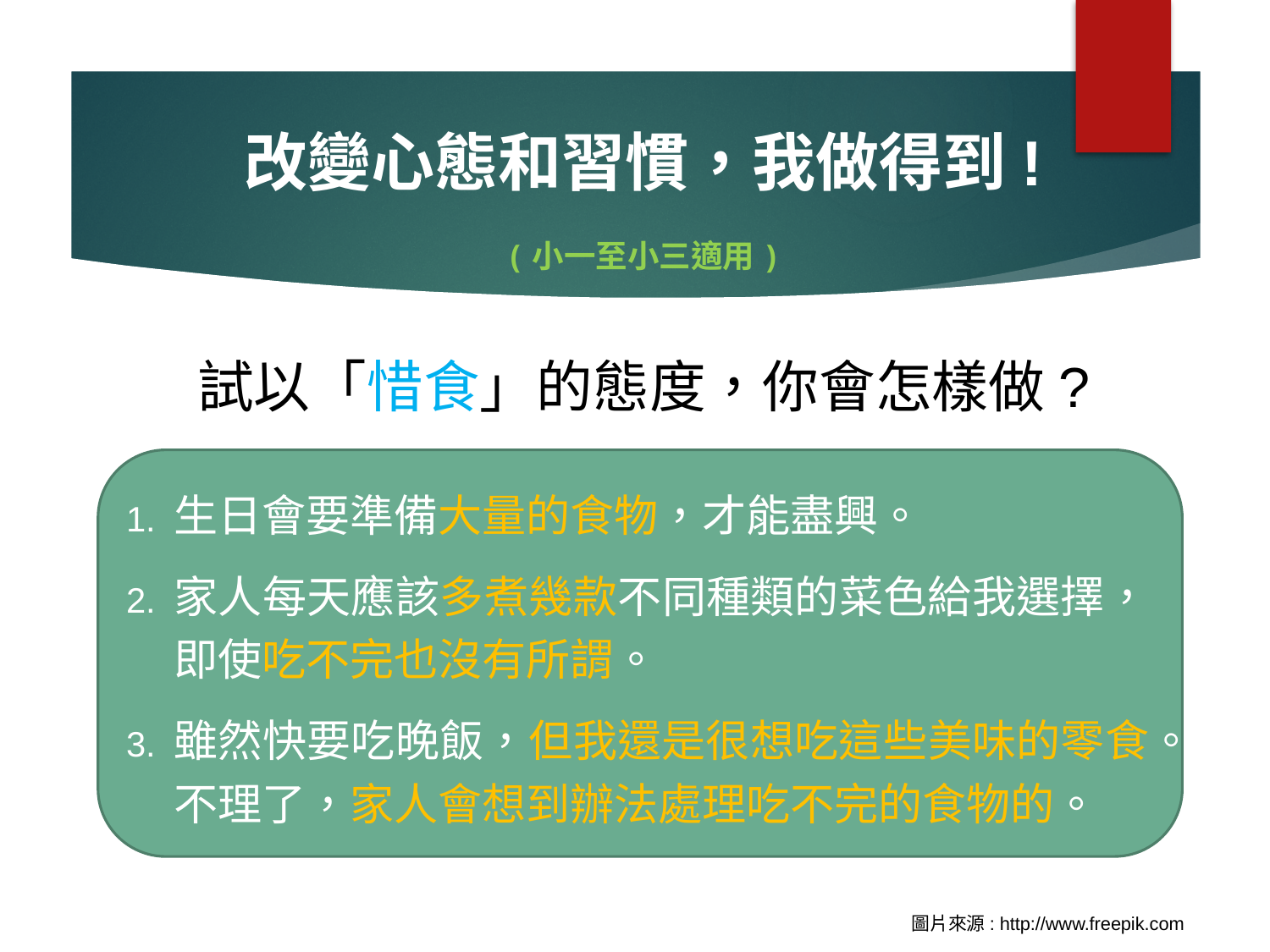

改變心態和習慣，我做得到!
(小一至小三適用)
試以「惜食」的態度，你會怎樣做?

生日會要準備大量的食物，才能盡興。
家人每天應該多煮幾款不同種類的菜色給我選擇，即使吃不完也沒有所謂。
雖然快要吃晚飯，但我還是很想吃這些美味的零食。不理了，家人會想到辦法處理吃不完的食物的。

圖片來源: http://www.freepik.com